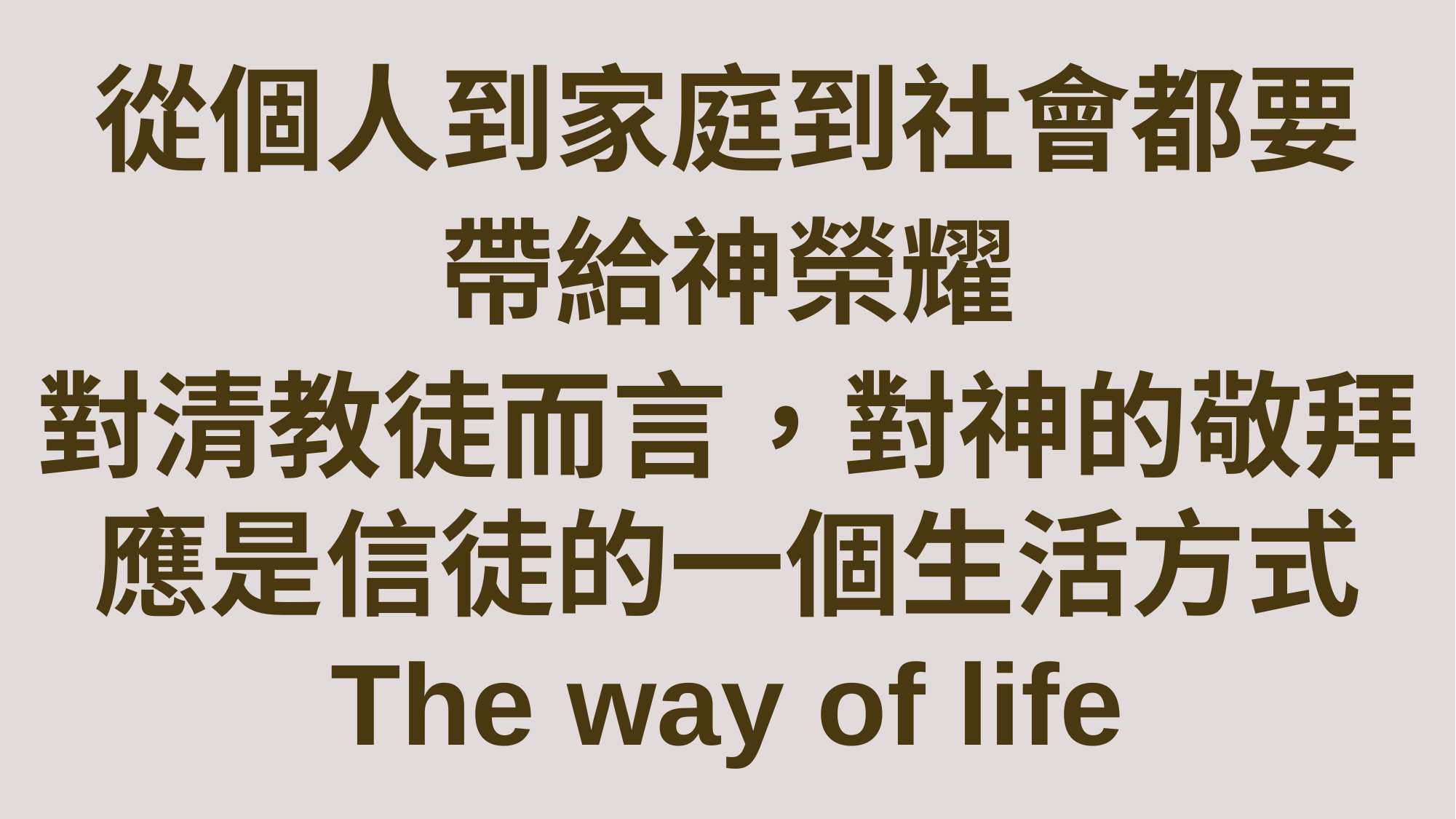

從個人到家庭到社會都要
帶給神榮耀
對清教徒而言，對神的敬拜應是信徒的一個生活方式 The way of life